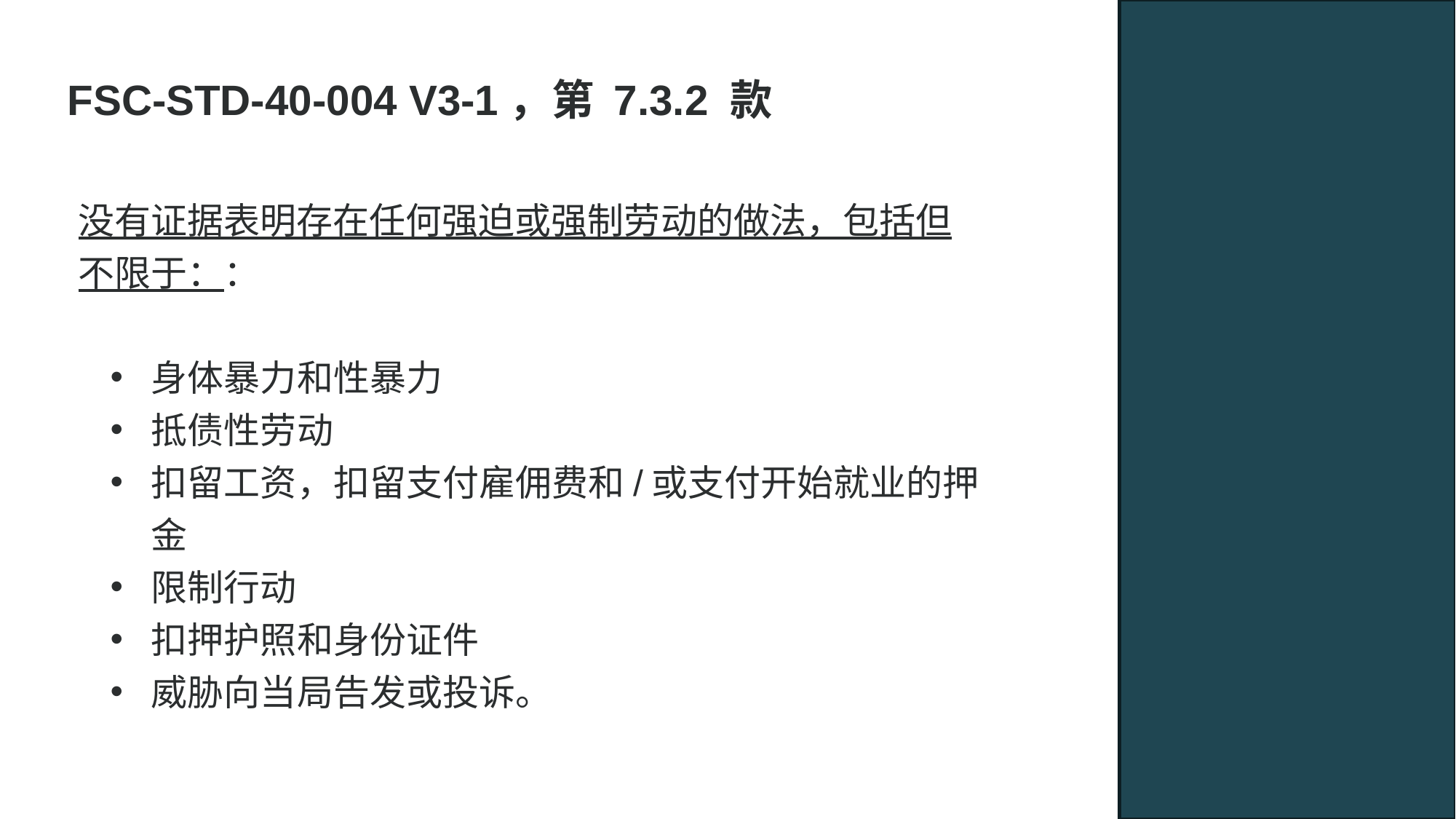

FSC-STD-40-004 V3-1，第 7.3.2 款
没有证据表明存在任何强迫或强制劳动的做法，包括但不限于：：

身体暴力和性暴力
抵债性劳动
扣留工资，扣留支付雇佣费和/或支付开始就业的押金
限制行动
扣押护照和身份证件
威胁向当局告发或投诉。